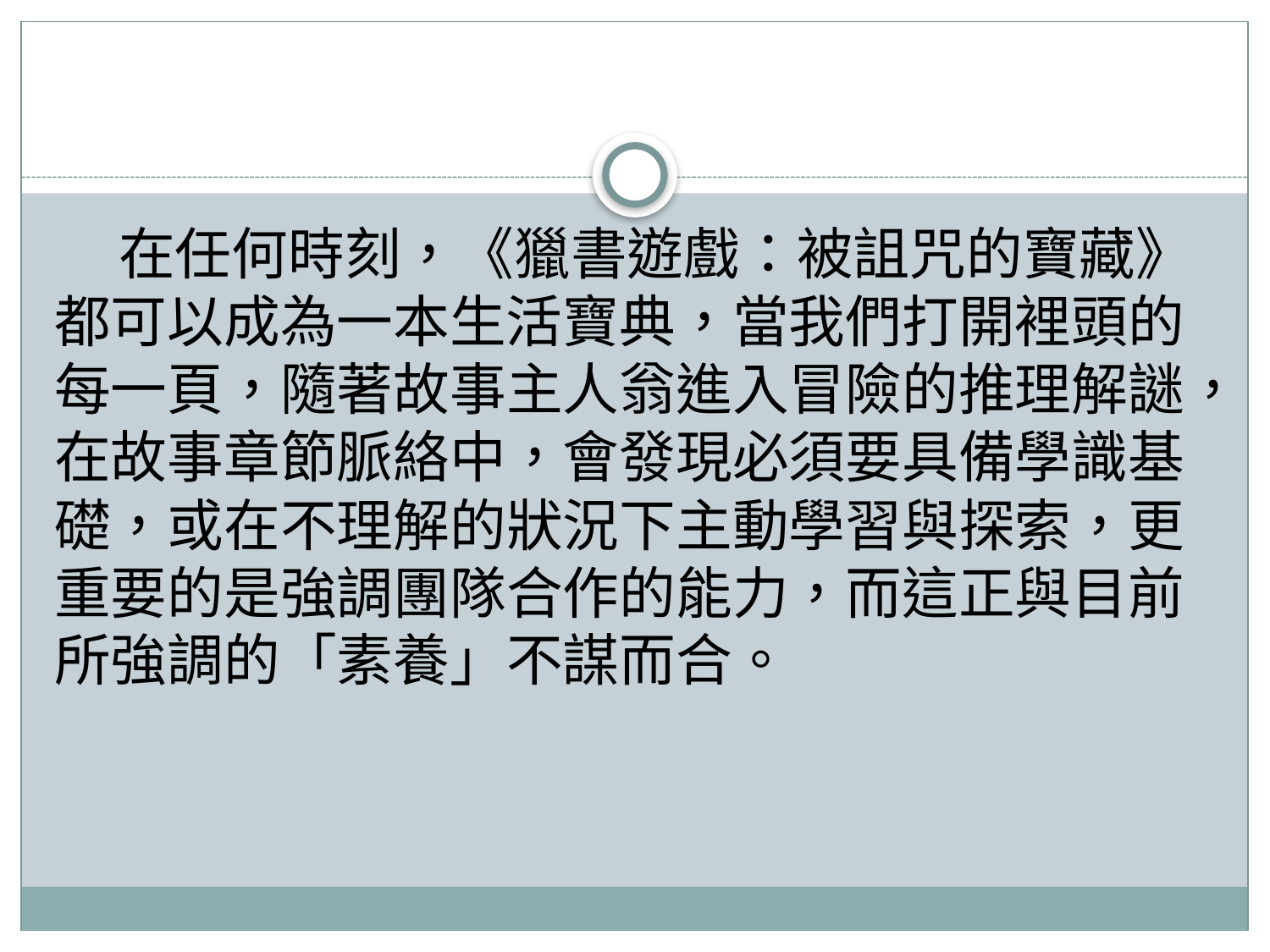

#
    在任何時刻，《獵書遊戲：被詛咒的寶藏》都可以成為一本生活寶典，當我們打開裡頭的每一頁，隨著故事主人翁進入冒險的推理解謎，在故事章節脈絡中，會發現必須要具備學識基礎，或在不理解的狀況下主動學習與探索，更重要的是強調團隊合作的能力，而這正與目前所強調的「素養」不謀而合。